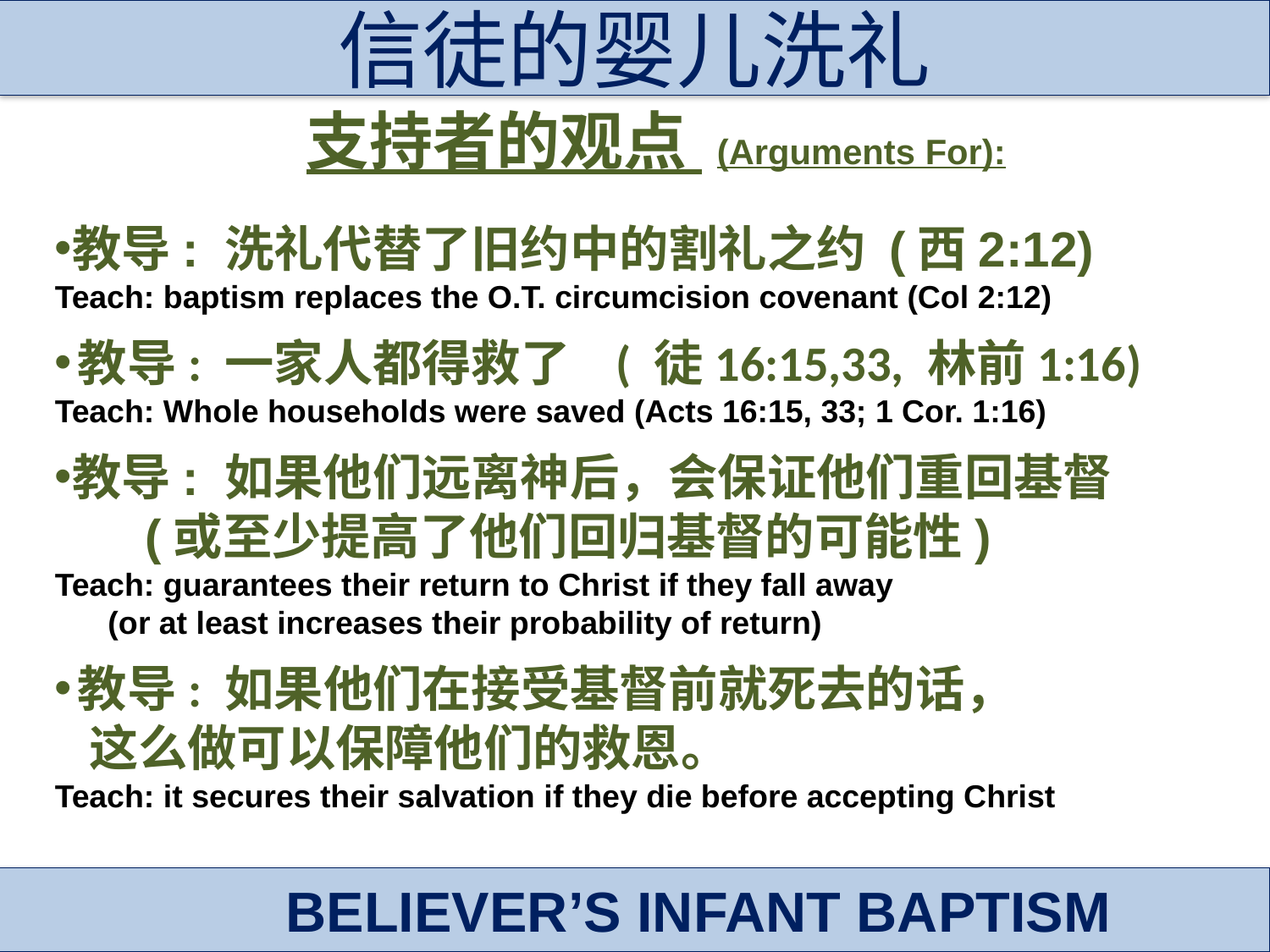

信徒的婴儿洗礼
支持者的观点 (Arguments For):

教导: 洗礼代替了旧约中的割礼之约 (西2:12)
Teach: baptism replaces the O.T. circumcision covenant (Col 2:12)

教导: 一家人都得救了   ( 徒16:15,33, 林前1:16)
Teach: Whole households were saved (Acts 16:15, 33; 1 Cor. 1:16)

教导: 如果他们远离神后，会保证他们重回基督                    (或至少提高了他们回归基督的可能性)
Teach: guarantees their return to Christ if they fall away                                               (or at least increases their probability of return)

教导: 如果他们在接受基督前就死去的话，                       这么做可以保障他们的救恩。
Teach: it secures their salvation if they die before accepting Christ

BELIEVER’S INFANT BAPTISM